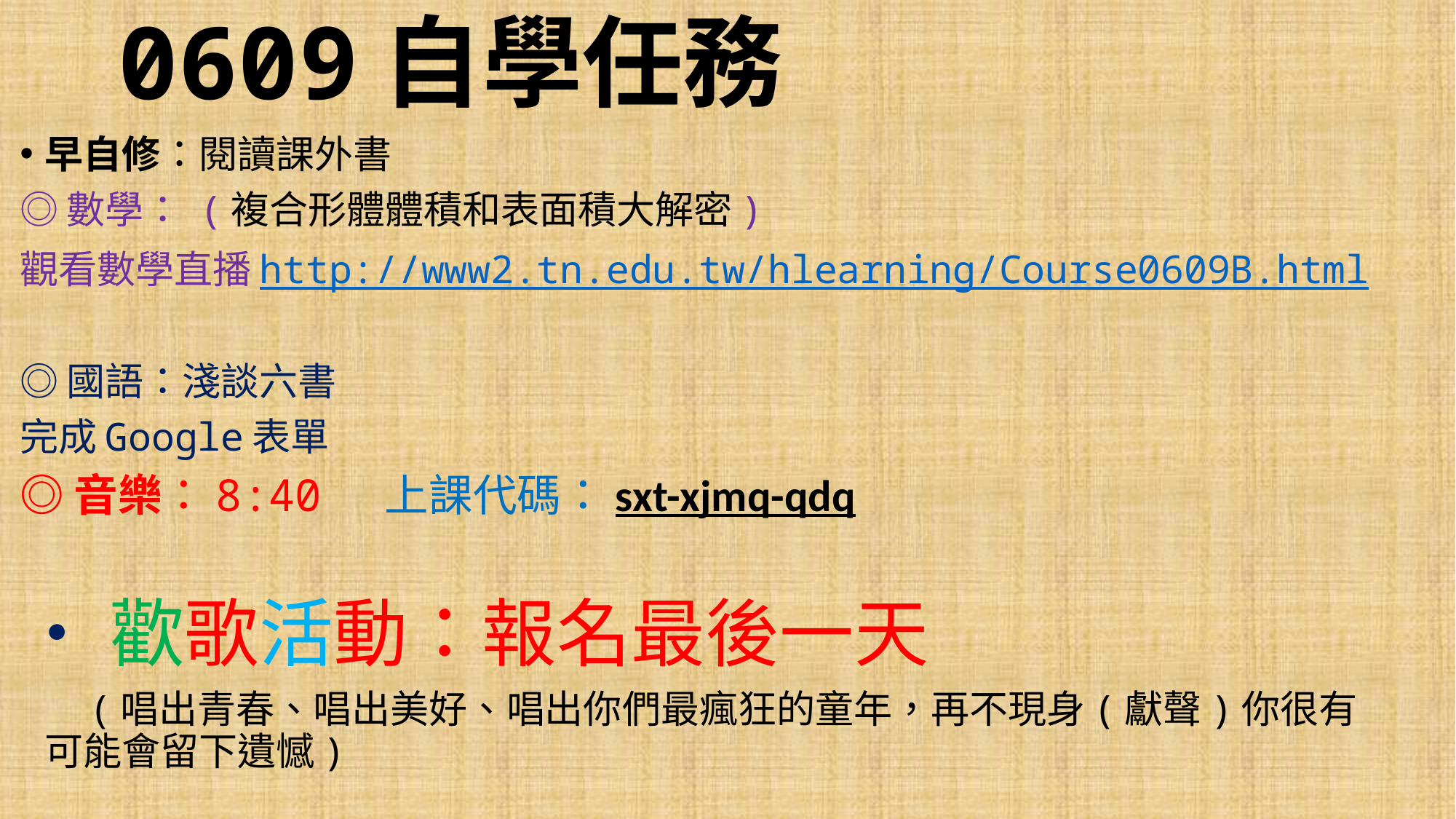

# 0609自學任務
早自修：閱讀課外書
◎數學： (複合形體體積和表面積大解密)
觀看數學直播http://www2.tn.edu.tw/hlearning/Course0609B.html

◎國語：淺談六書
完成Google表單
◎音樂：8:40  上課代碼：sxt-xjmq-qdq

‧歡歌活動：報名最後一天
   (唱出青春、唱出美好、唱出你們最瘋狂的童年，再不現身(獻聲)你很有可能會留下遺憾)